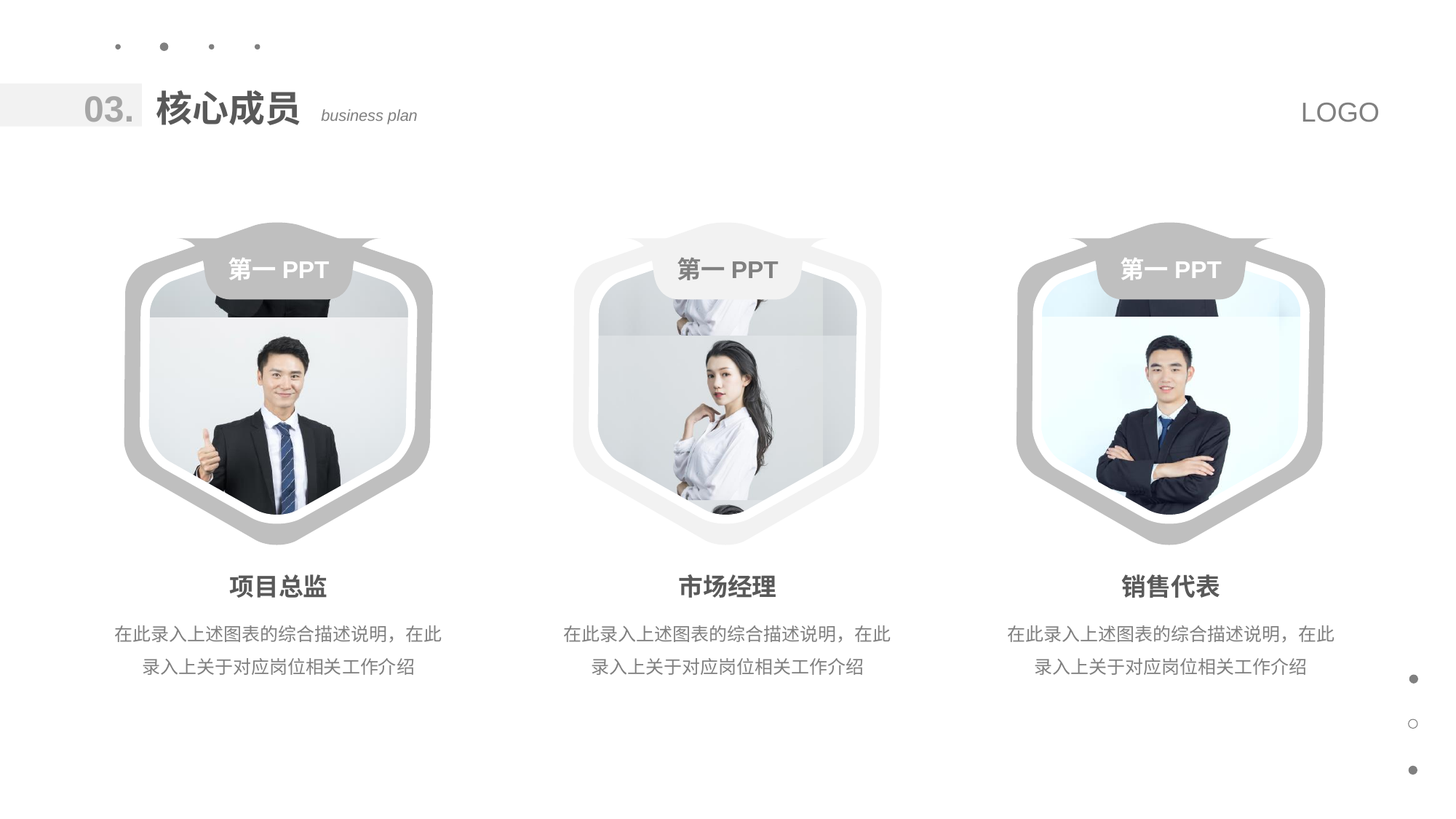

03.
核心成员

LOGO

business plan

第一PPT

第一PPT

第一PPT

项目总监
市场经理
销售代表
在此录入上述图表的综合描述说明，在此录入上关于对应岗位相关工作介绍
在此录入上述图表的综合描述说明，在此录入上关于对应岗位相关工作介绍
在此录入上述图表的综合描述说明，在此录入上关于对应岗位相关工作介绍